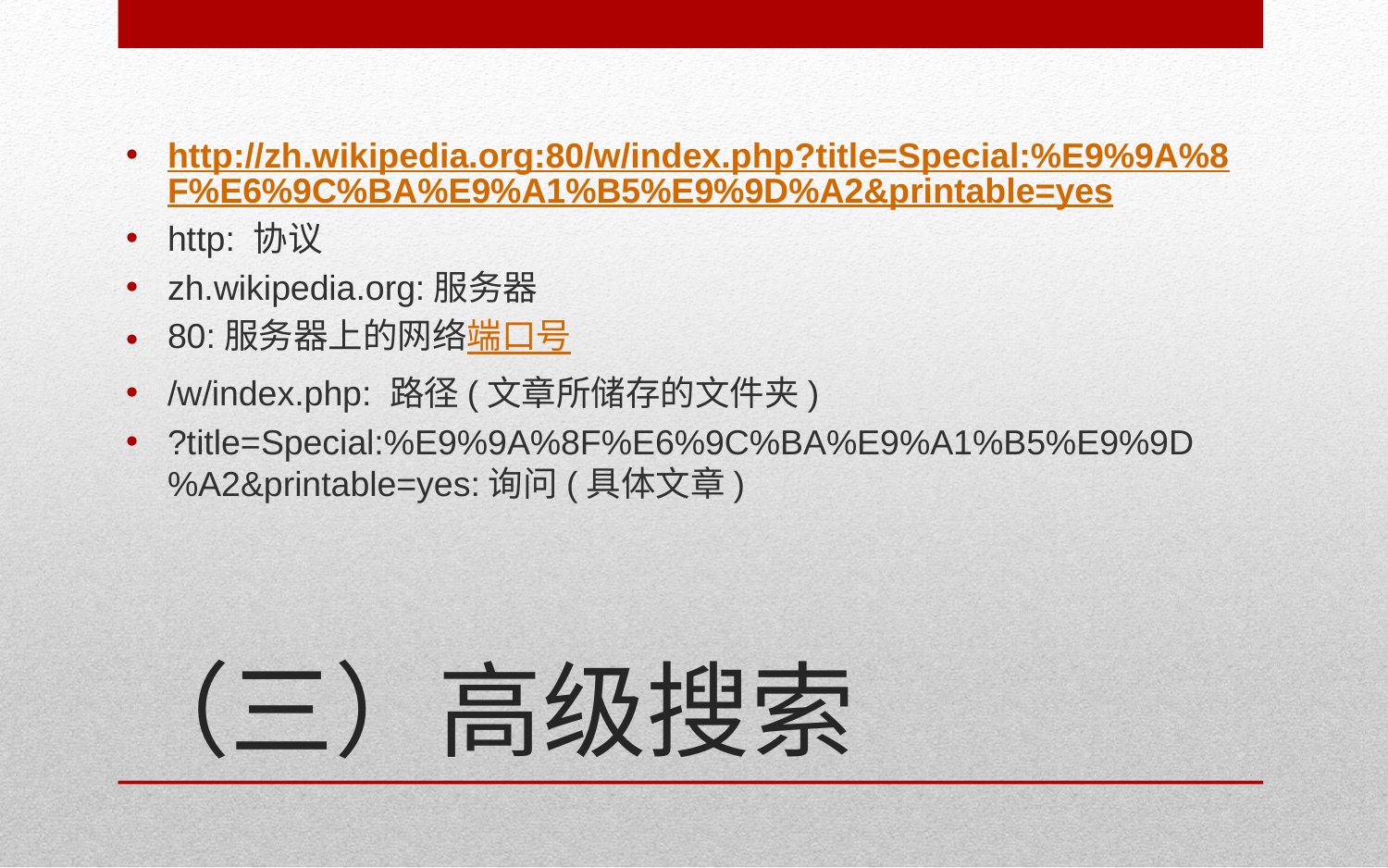

http://zh.wikipedia.org:80/w/index.php?title=Special:%E9%9A%8F%E6%9C%BA%E9%A1%B5%E9%9D%A2&printable=yes
http: 协议
zh.wikipedia.org:服务器
80:服务器上的网络端口号
/w/index.php: 路径(文章所储存的文件夹)
?title=Special:%E9%9A%8F%E6%9C%BA%E9%A1%B5%E9%9D%A2&printable=yes:询问(具体文章)

# （三）高级搜索